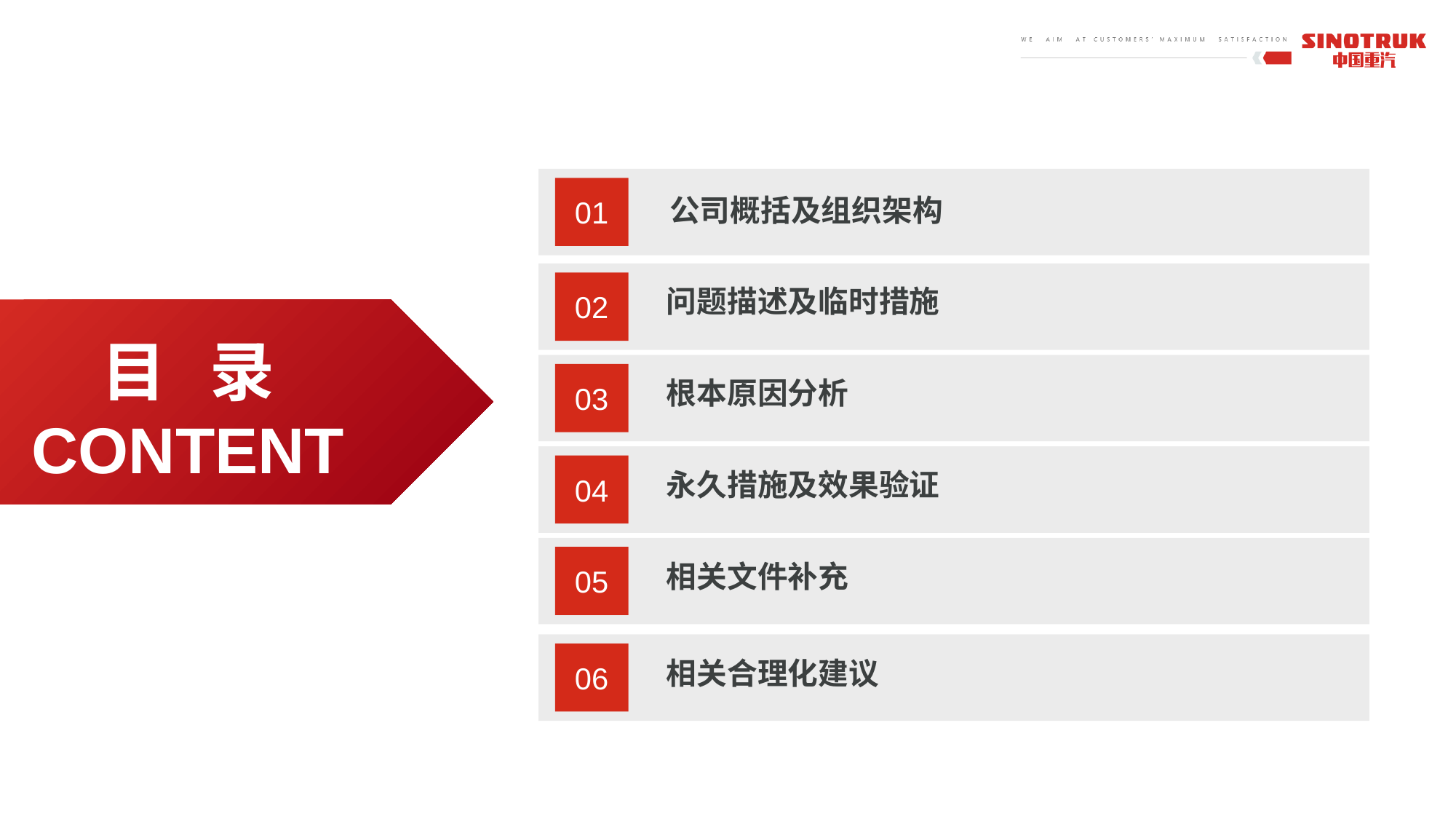

01
公司概括及组织架构

目   录
CONTENT

02
问题描述及临时措施

03
根本原因分析

04
永久措施及效果验证

05
相关文件补充

06
相关合理化建议